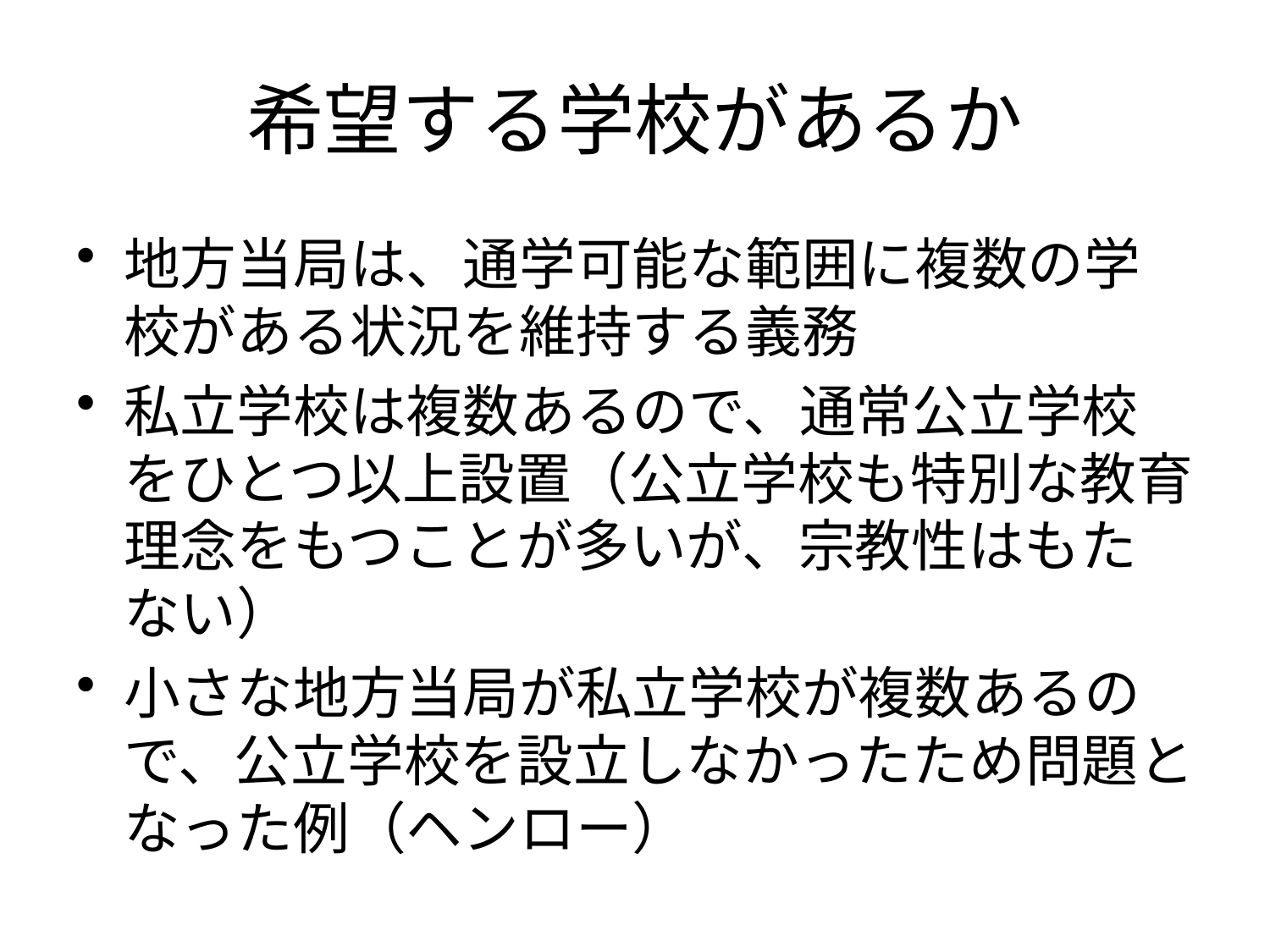

# 希望する学校があるか
地方当局は、通学可能な範囲に複数の学校がある状況を維持する義務
私立学校は複数あるので、通常公立学校をひとつ以上設置（公立学校も特別な教育理念をもつことが多いが、宗教性はもたない）
小さな地方当局が私立学校が複数あるので、公立学校を設立しなかったため問題となった例（ヘンロー）